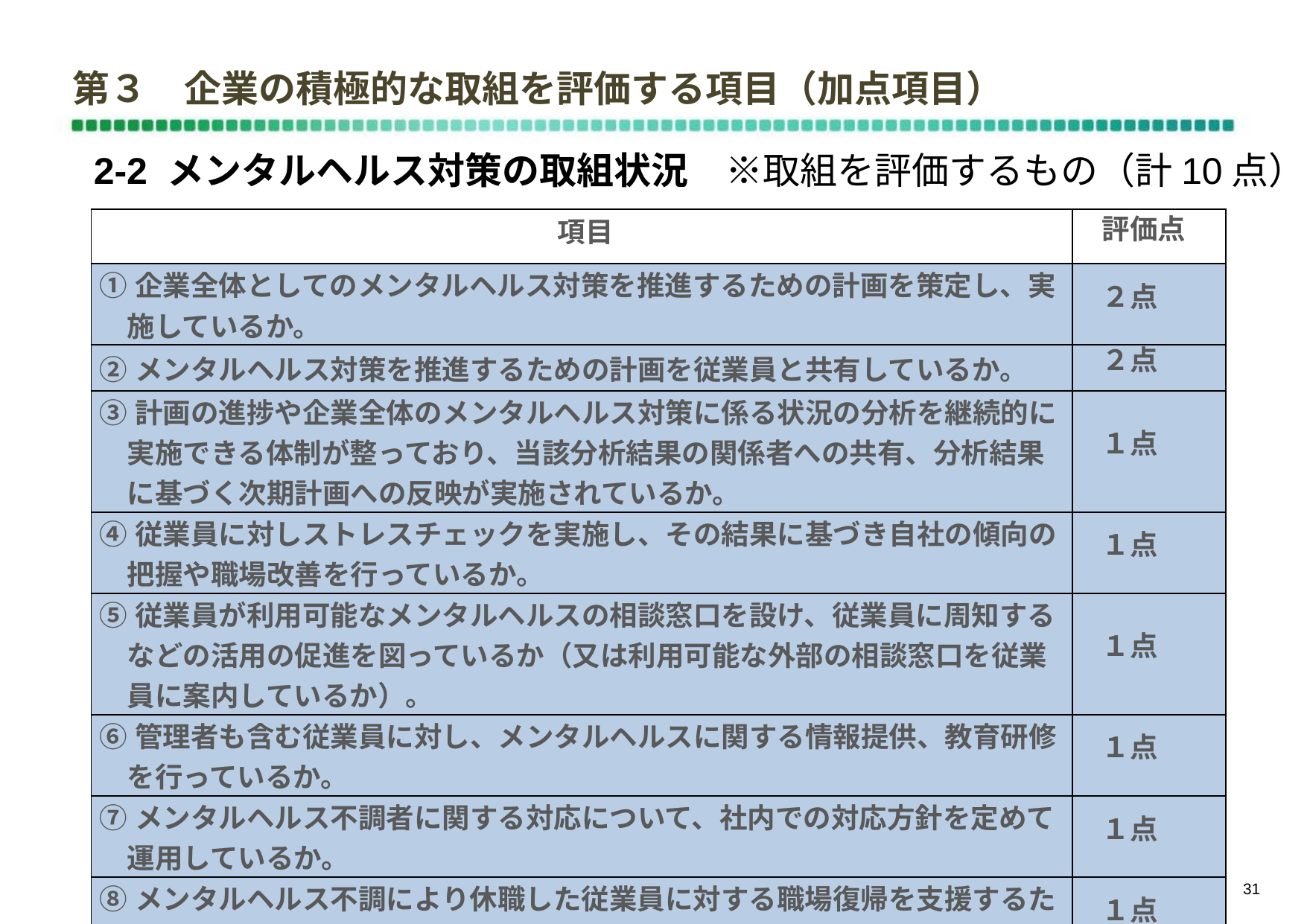

第３　企業の積極的な取組を評価する項目（加点項目）
2-2 メンタルヘルス対策の取組状況　※取組を評価するもの（計10点）
| 項目 | 評価点 |
| --- | --- |
| ①企業全体としてのメンタルヘルス対策を推進するための計画を策定し、実 　施しているか。 | ２点 |
| ②メンタルヘルス対策を推進するための計画を従業員と共有しているか。 | ２点 |
| ③計画の進捗や企業全体のメンタルヘルス対策に係る状況の分析を継続的に実施できる体制が整っており、当該分析結果の関係者への共有、分析結果に基づく次期計画への反映が実施されているか。 | １点 |
| ④従業員に対しストレスチェックを実施し、その結果に基づき自社の傾向の 　把握や職場改善を行っているか。 | １点 |
| ⑤従業員が利用可能なメンタルヘルスの相談窓口を設け、従業員に周知するなどの活用の促進を図っているか（又は利用可能な外部の相談窓口を従業員に案内しているか）。 | １点 |
| ⑥管理者も含む従業員に対し、メンタルヘルスに関する情報提供、教育研修 　を行っているか。 | １点 |
| ⑦メンタルヘルス不調者に関する対応について、社内での対応方針を定めて 　運用しているか。 | １点 |
| ⑧メンタルヘルス不調により休職した従業員に対する職場復帰を支援するた 　めのルールを策定しているか。 | １点 |
31